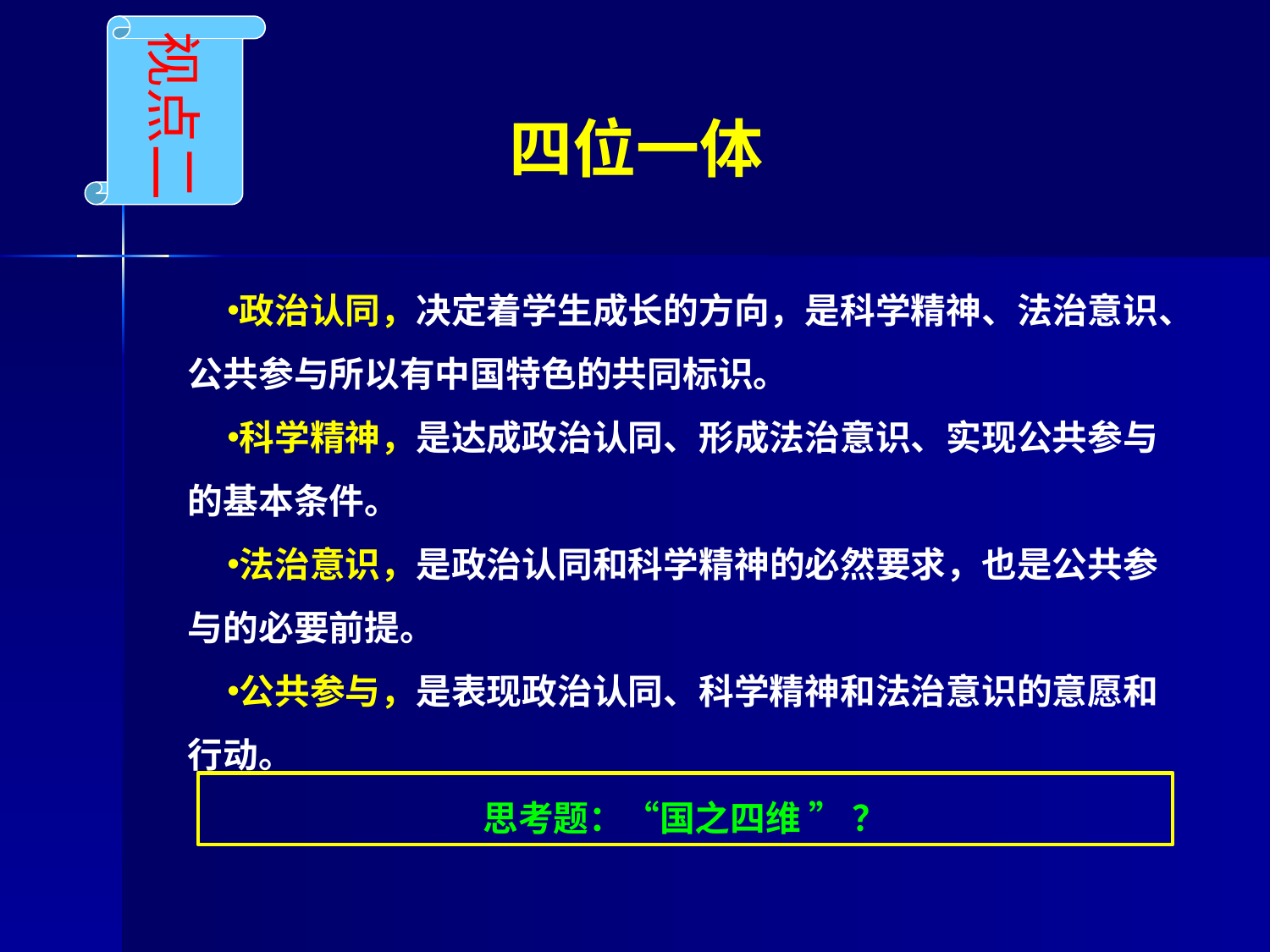

视点二

四位一体
政治认同，决定着学生成长的方向，是科学精神、法治意识、公共参与所以有中国特色的共同标识。
科学精神，是达成政治认同、形成法治意识、实现公共参与的基本条件。
法治意识，是政治认同和科学精神的必然要求，也是公共参与的必要前提。
公共参与，是表现政治认同、科学精神和法治意识的意愿和行动。

思考题：“国之四维 ” ？